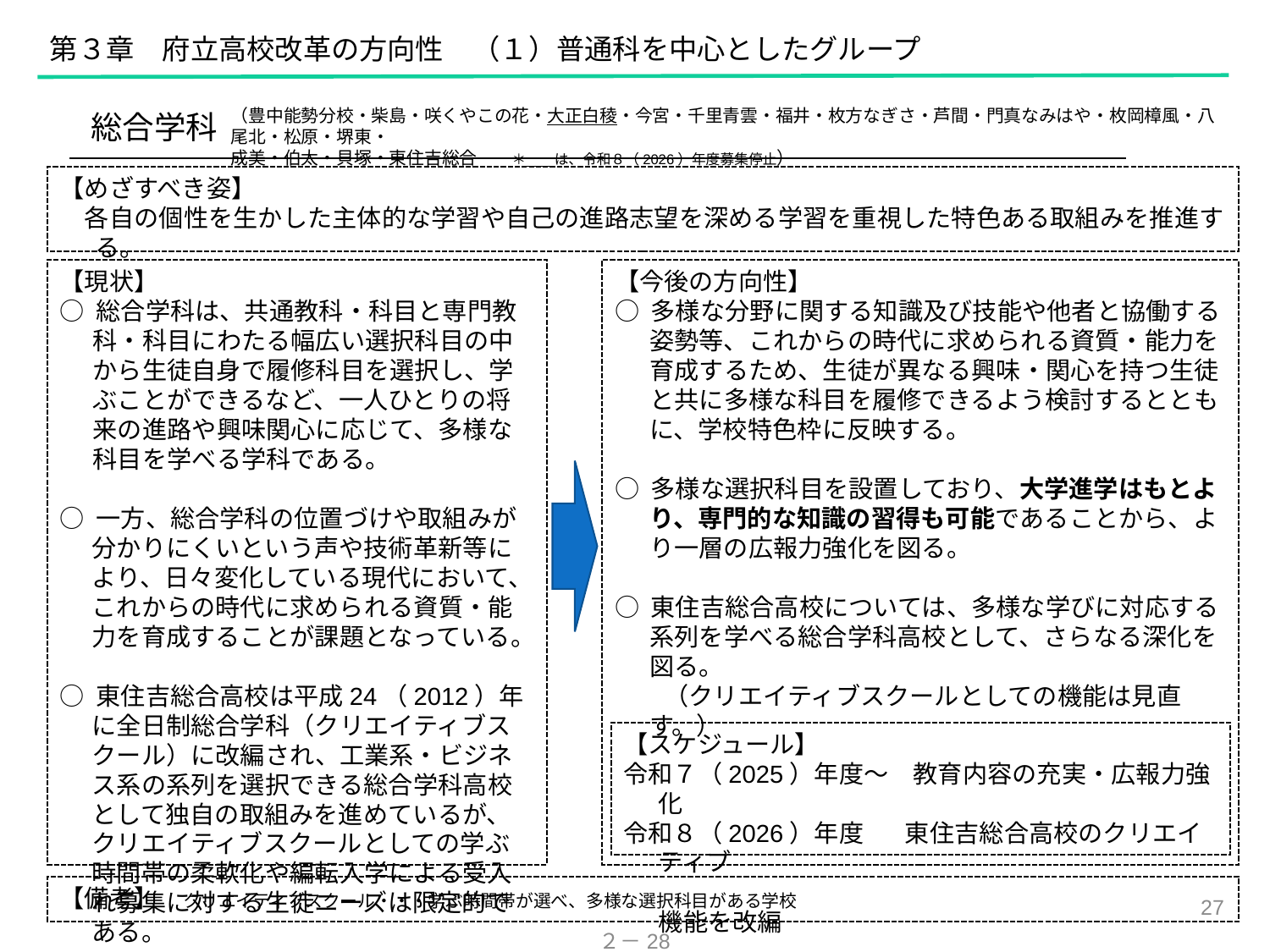

第３章　府立高校改革の方向性　（１）普通科を中心としたグループ
（豊中能勢分校・柴島・咲くやこの花・大正白稜・今宮・千里青雲・福井・枚方なぎさ・芦間・門真なみはや・枚岡樟風・八尾北・松原・堺東・
成美・伯太・貝塚・東住吉総合　 　＊　　は、令和８（2026）年度募集停止）
総合学科
【めざすべき姿】
　各自の個性を生かした主体的な学習や自己の進路志望を深める学習を重視した特色ある取組みを推進する。
【現状】
○ 総合学科は、共通教科・科目と専門教科・科目にわたる幅広い選択科目の中から生徒自身で履修科目を選択し、学ぶことができるなど、一人ひとりの将来の進路や興味関心に応じて、多様な科目を学べる学科である。

○ 一方、総合学科の位置づけや取組みが分かりにくいという声や技術革新等により、日々変化している現代において、これからの時代に求められる資質・能力を育成することが課題となっている。

○ 東住吉総合高校は平成24（2012）年に全日制総合学科（クリエイティブスクール）に改編され、工業系・ビジネス系の系列を選択できる総合学科高校として独自の取組みを進めているが、クリエイティブスクールとしての学ぶ時間帯の柔軟化や編転入学による受入れ募集に対する生徒ニーズは限定的である。
【今後の方向性】
○ 多様な分野に関する知識及び技能や他者と協働する姿勢等、これからの時代に求められる資質・能力を育成するため、生徒が異なる興味・関心を持つ生徒と共に多様な科目を履修できるよう検討するとともに、学校特色枠に反映する。

○ 多様な選択科目を設置しており、大学進学はもとより、専門的な知識の習得も可能であることから、より一層の広報力強化を図る。

○ 東住吉総合高校については、多様な学びに対応する系列を学べる総合学科高校として、さらなる深化を図る。
　　（クリエイティブスクールとしての機能は見直す。）

【スケジュール】
令和７（2025）年度～　教育内容の充実・広報力強化
令和８（2026）年度　   東住吉総合高校のクリエイティブ
　				　 機能を改編
【備考】　クリエイティブスクール・・・学ぶ時間帯が選べ、多様な選択科目がある学校
27
２－28